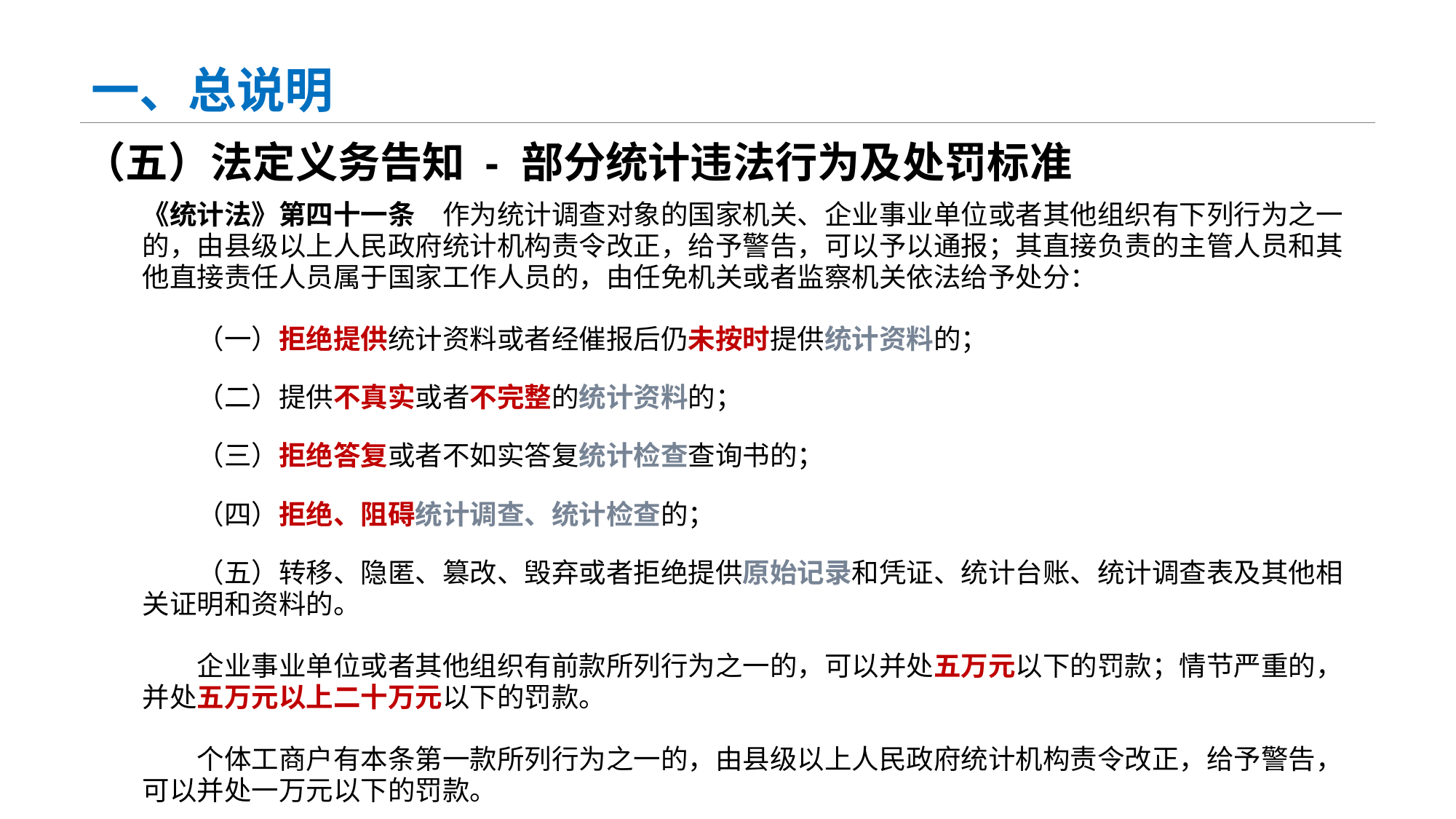

9
# 一、总说明
（五）法定义务告知 - 部分统计违法行为及处罚标准
《统计法》第四十一条　作为统计调查对象的国家机关、企业事业单位或者其他组织有下列行为之一的，由县级以上人民政府统计机构责令改正，给予警告，可以予以通报；其直接负责的主管人员和其他直接责任人员属于国家工作人员的，由任免机关或者监察机关依法给予处分：

　　（一）拒绝提供统计资料或者经催报后仍未按时提供统计资料的；

　　（二）提供不真实或者不完整的统计资料的；

　　（三）拒绝答复或者不如实答复统计检查查询书的；

　　（四）拒绝、阻碍统计调查、统计检查的；

　　（五）转移、隐匿、篡改、毁弃或者拒绝提供原始记录和凭证、统计台账、统计调查表及其他相关证明和资料的。

　　企业事业单位或者其他组织有前款所列行为之一的，可以并处五万元以下的罚款；情节严重的，并处五万元以上二十万元以下的罚款。

　　个体工商户有本条第一款所列行为之一的，由县级以上人民政府统计机构责令改正，给予警告，可以并处一万元以下的罚款。